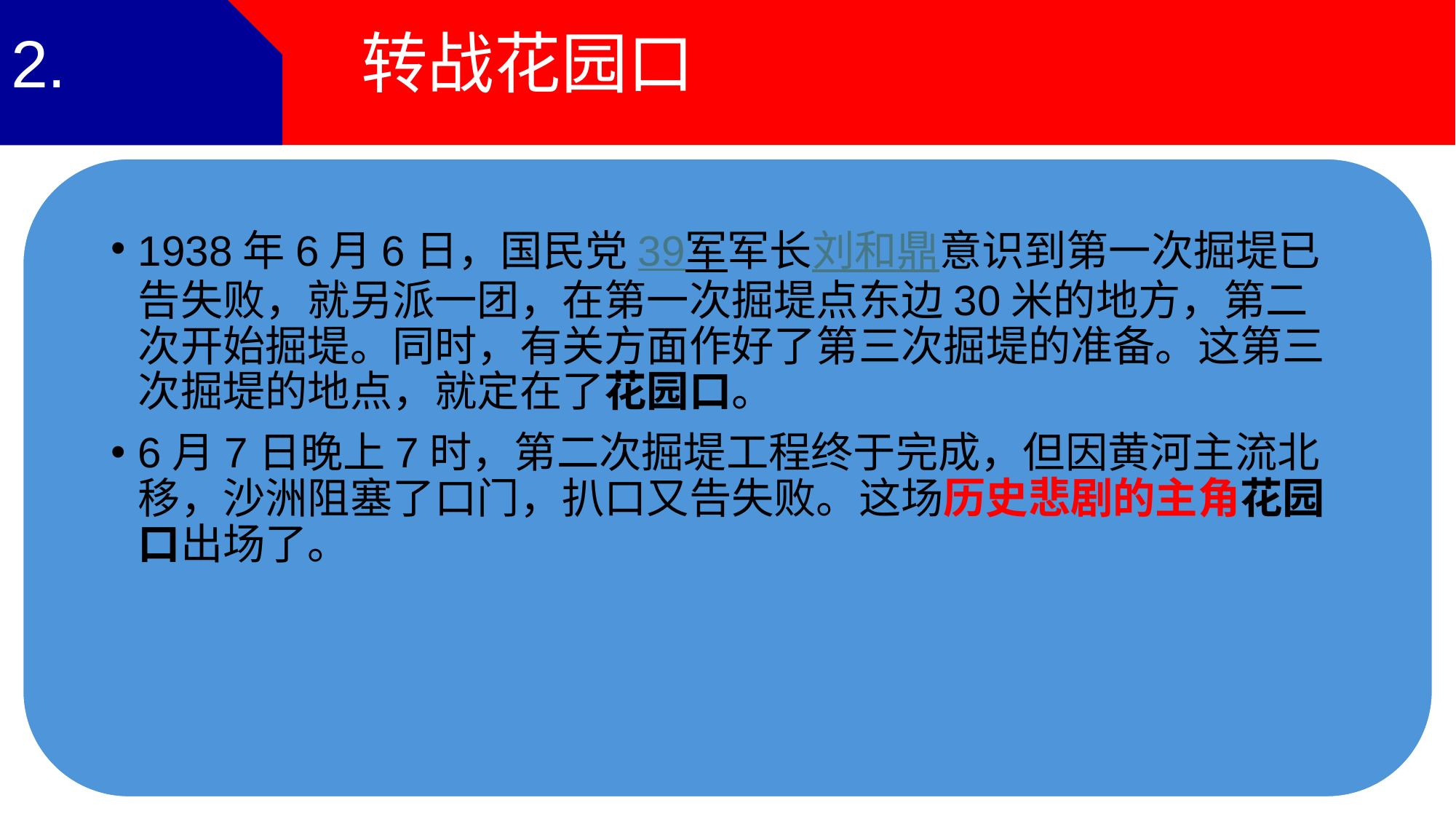

# 2.               转战花园口

1938年6月6日，国民党39军军长刘和鼎意识到第一次掘堤已告失败，就另派一团，在第一次掘堤点东边30米的地方，第二次开始掘堤。同时，有关方面作好了第三次掘堤的准备。这第三次掘堤的地点，就定在了花园口。
6月7日晚上7时，第二次掘堤工程终于完成，但因黄河主流北移，沙洲阻塞了口门，扒口又告失败。这场历史悲剧的主角花园口出场了。